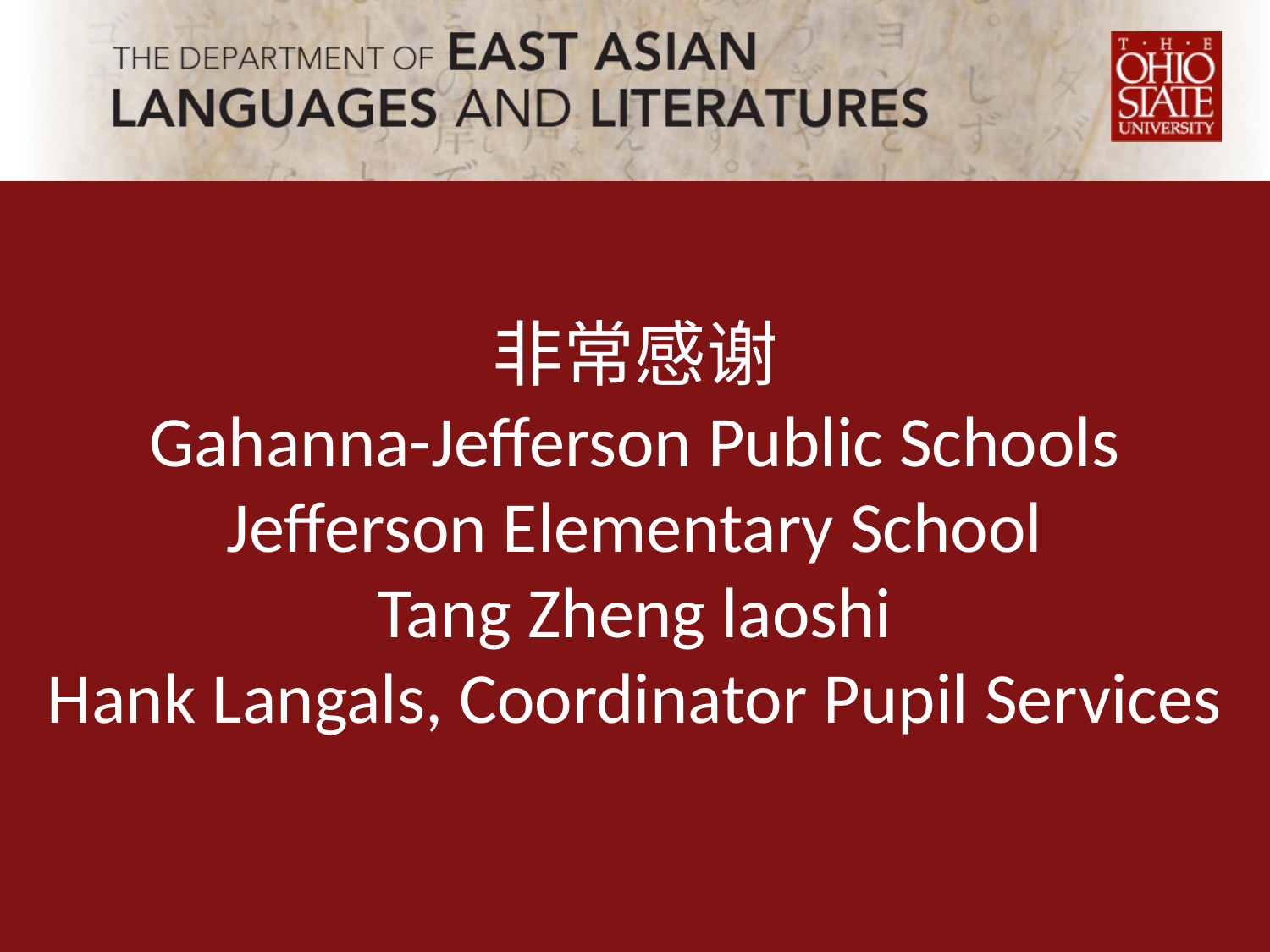

# 非常感谢 Gahanna-Jefferson Public Schools Jefferson Elementary School Tang Zheng laoshi Hank Langals, Coordinator Pupil Services